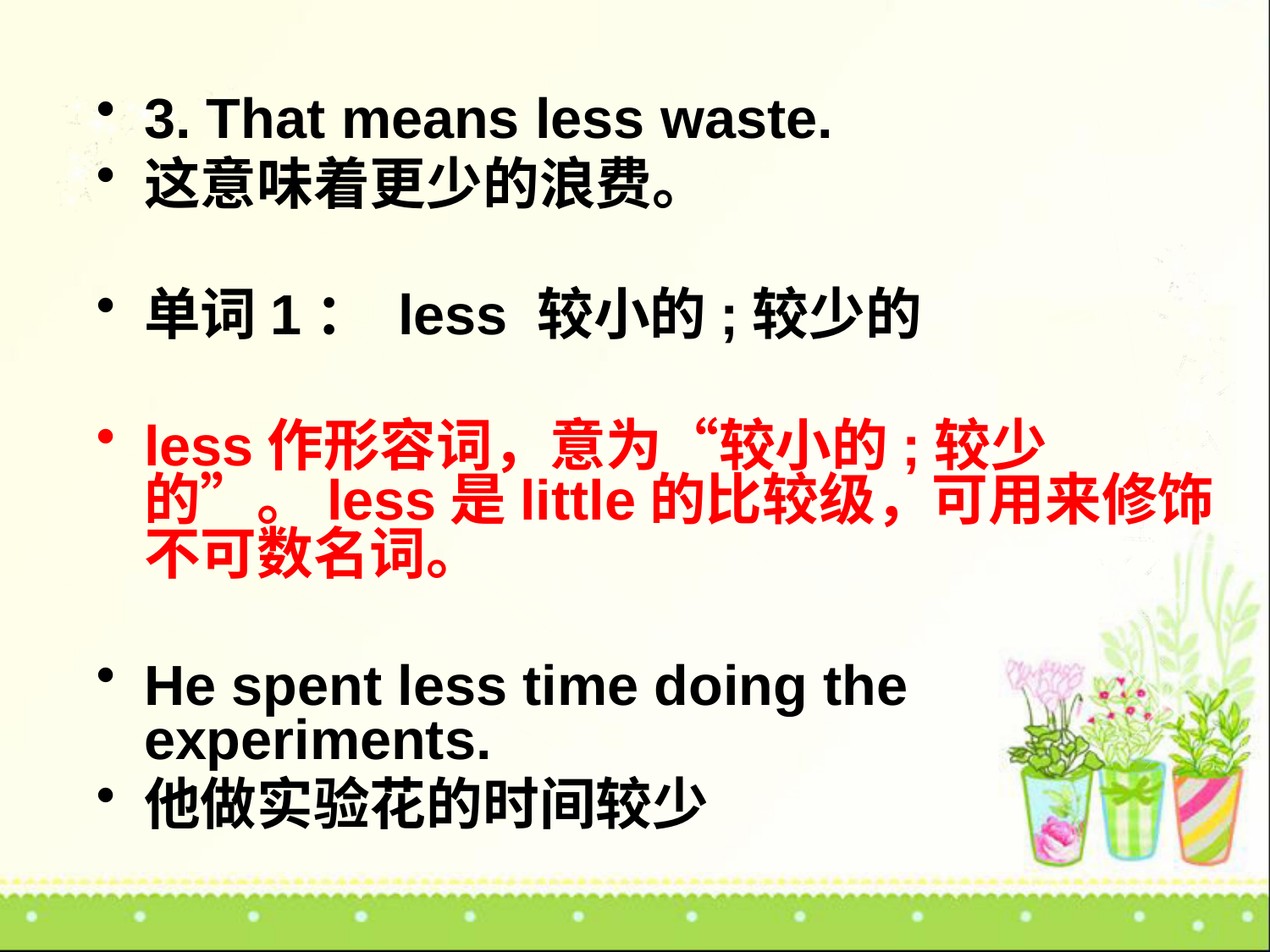

3. That means less waste.
这意味着更少的浪费。

单词1： less 较小的;较少的

less作形容词，意为“较小的;较少的”。less是little的比较级，可用来修饰不可数名词。

He spent less time doing the experiments.
他做实验花的时间较少